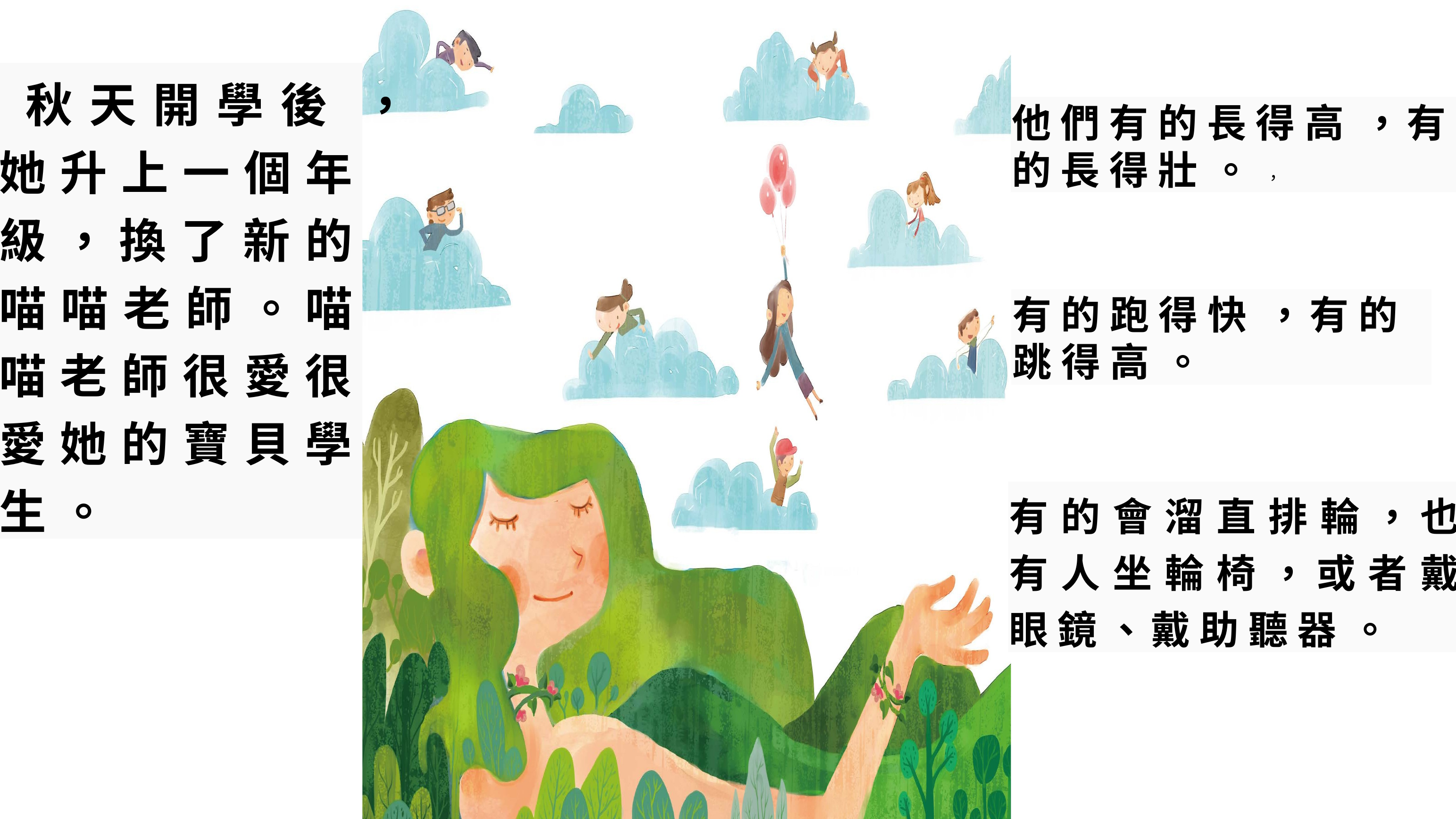

秋天開學後 ，她升上一個年級，換了新的喵喵老師。喵喵老師很愛很愛她的寶貝學生。
他們有的長得高 ，有的長得壯。，
有的跑得快 ，有的跳得高。
有的會溜直排輪，也有人坐輪椅，或者戴眼鏡、戴助聽器。